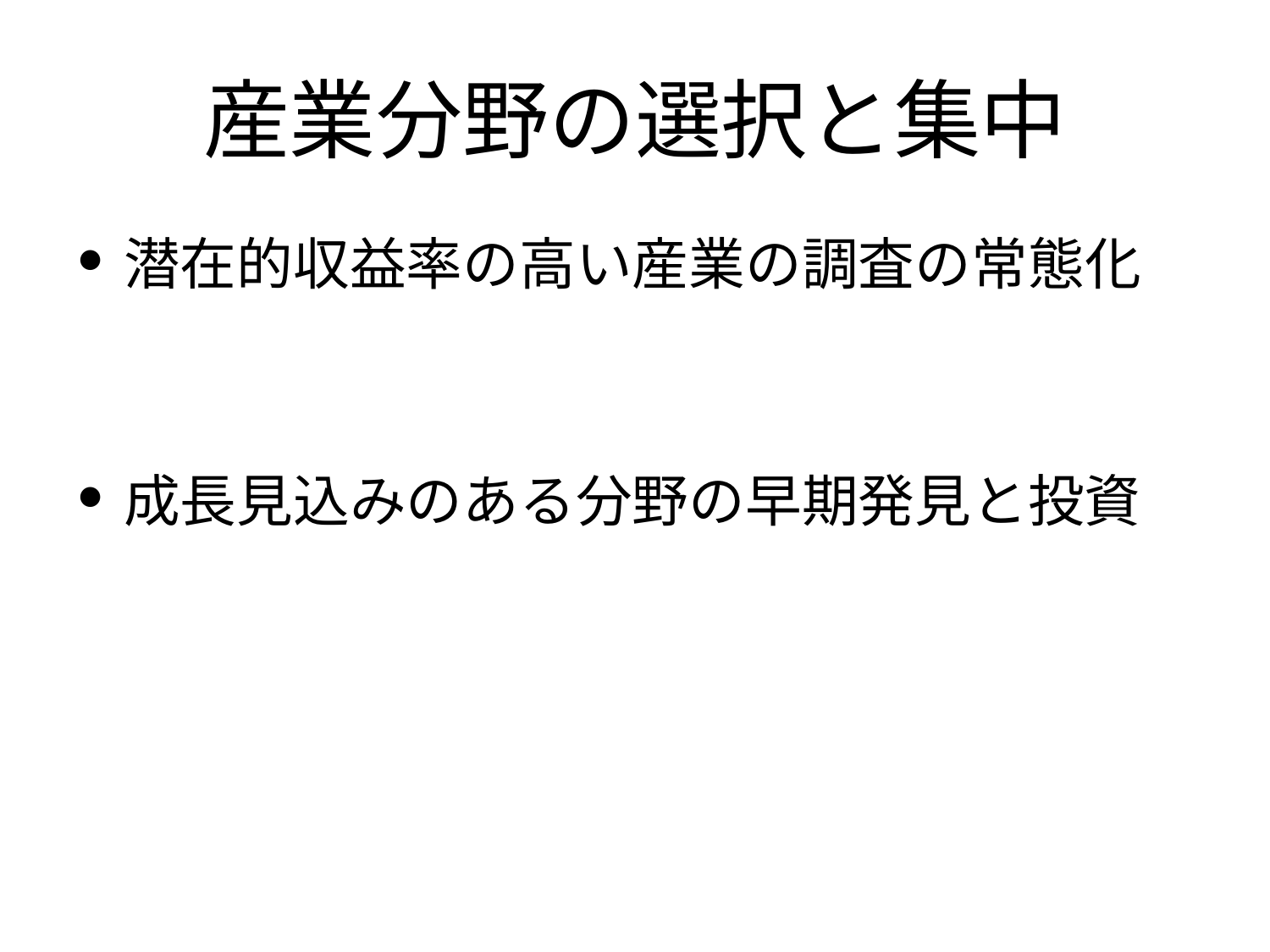

# 産業分野の選択と集中
潜在的収益率の高い産業の調査の常態化

成長見込みのある分野の早期発見と投資